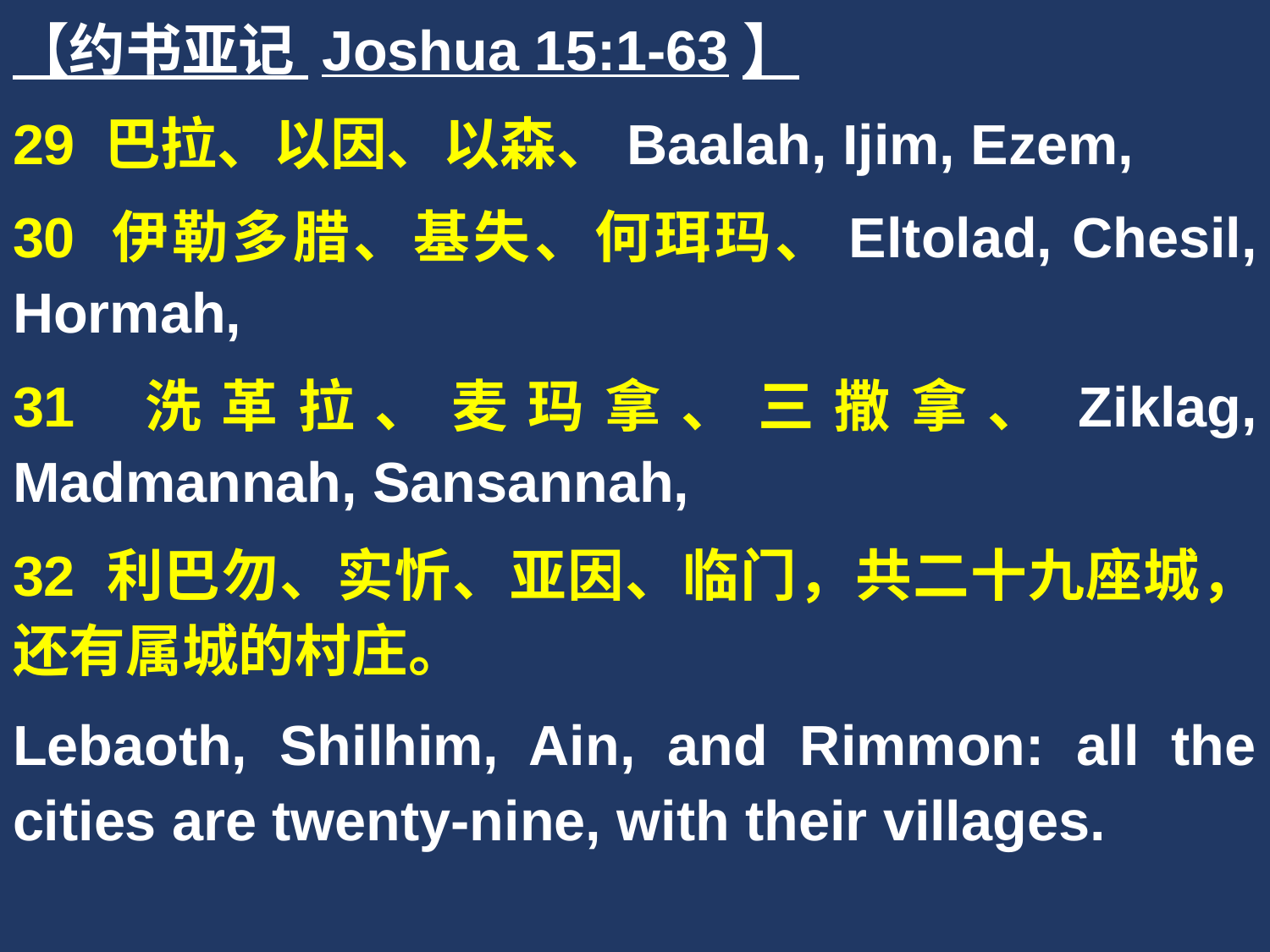

【约书亚记 Joshua 15:1-63】
29 巴拉、以因、以森、Baalah, Ijim, Ezem,
30 伊勒多腊、基失、何珥玛、Eltolad, Chesil, Hormah,
31 洗革拉、麦玛拿、三撒拿、Ziklag, Madmannah, Sansannah,
32 利巴勿、实忻、亚因、临门，共二十九座城，还有属城的村庄。
Lebaoth, Shilhim, Ain, and Rimmon: all the cities are twenty-nine, with their villages.